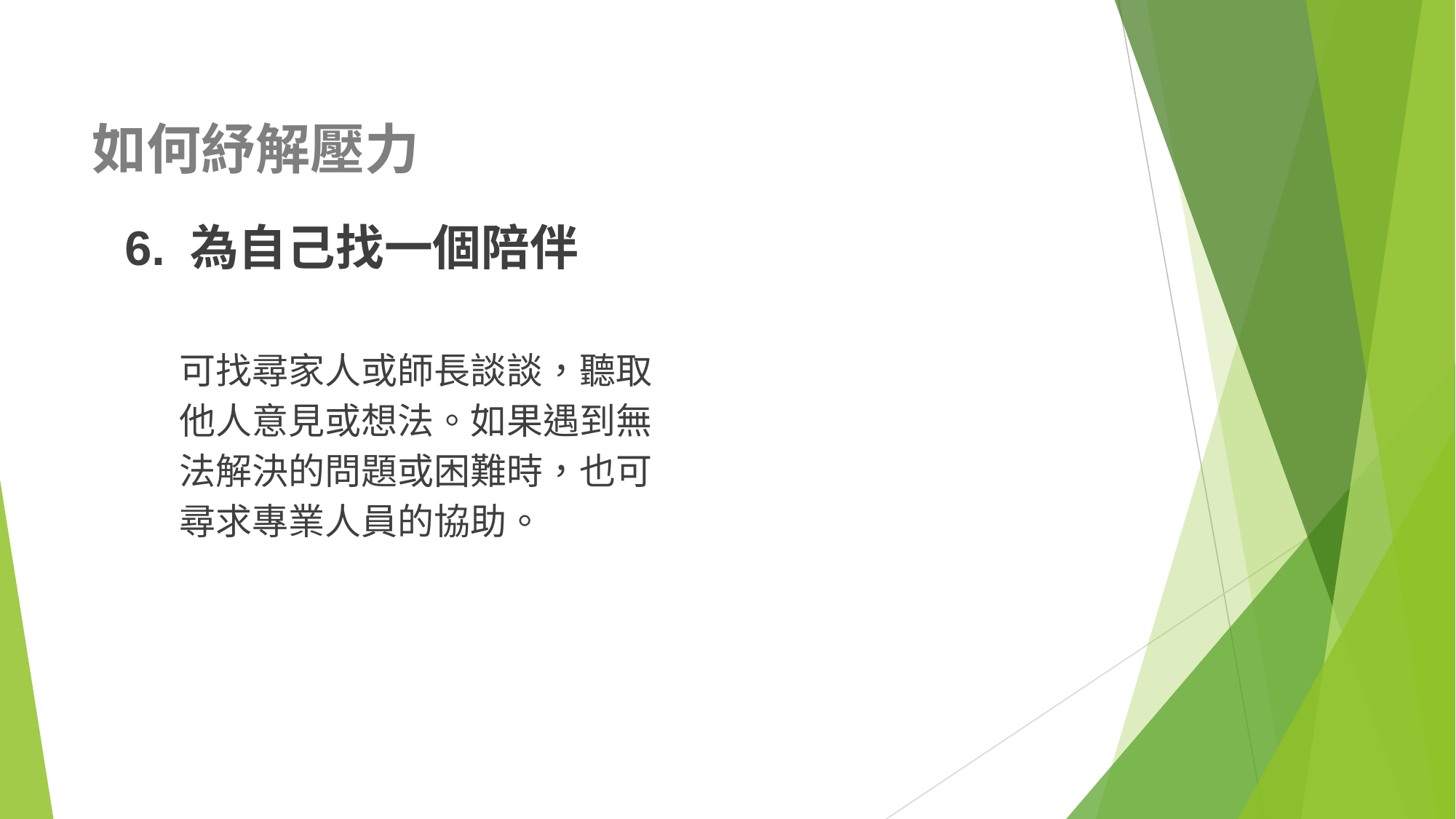

# 如何紓解壓力
6. 為自己找一個陪伴
可找尋家人或師長談談，聽取他人意見或想法。如果遇到無法解決的問題或困難時，也可尋求專業人員的協助。